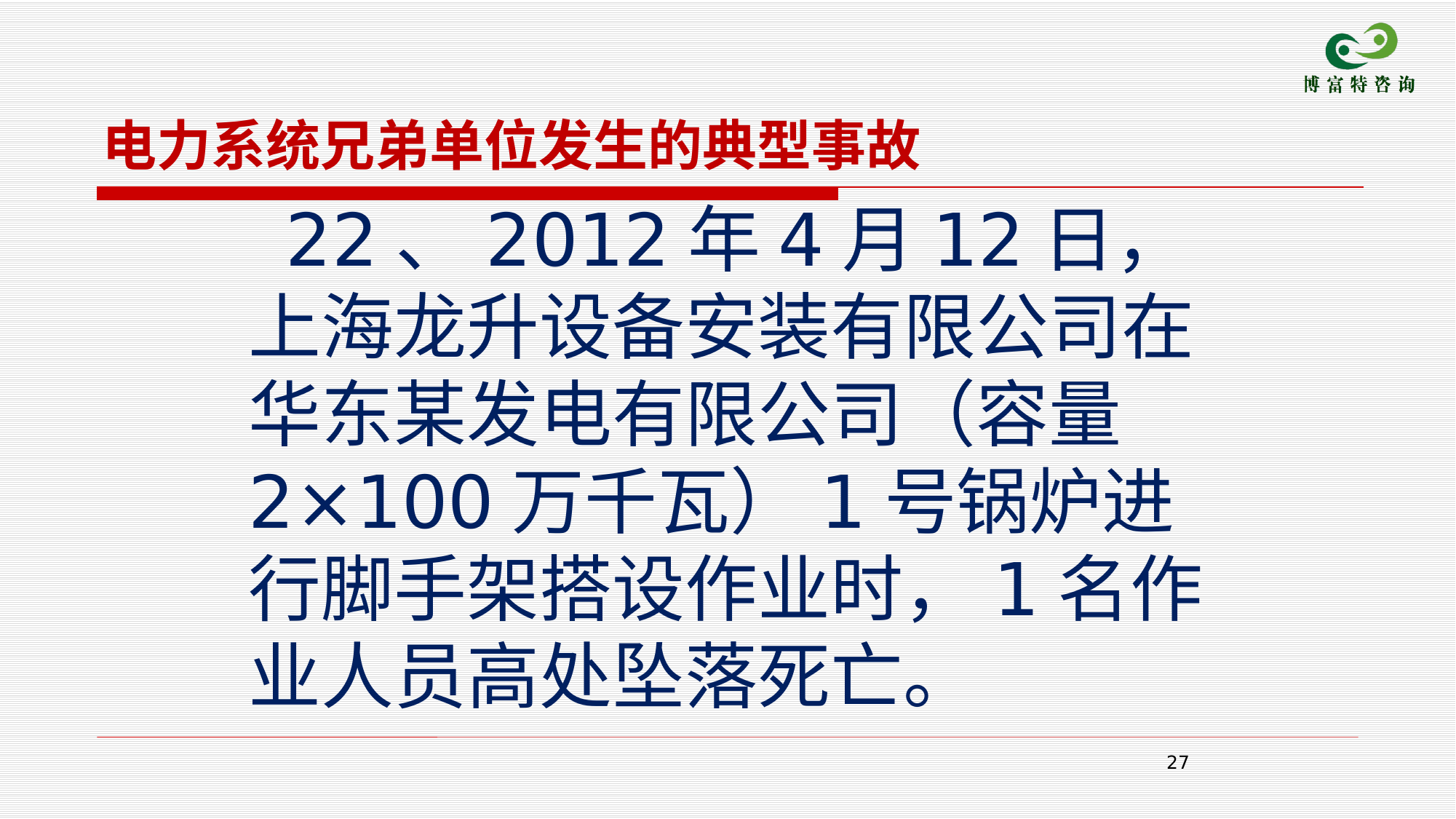

电力系统兄弟单位发生的典型事故
        22、2012年4月12日，上海龙升设备安装有限公司在华东某发电有限公司（容量2×100万千瓦）1号锅炉进行脚手架搭设作业时，1名作业人员高处坠落死亡。

27